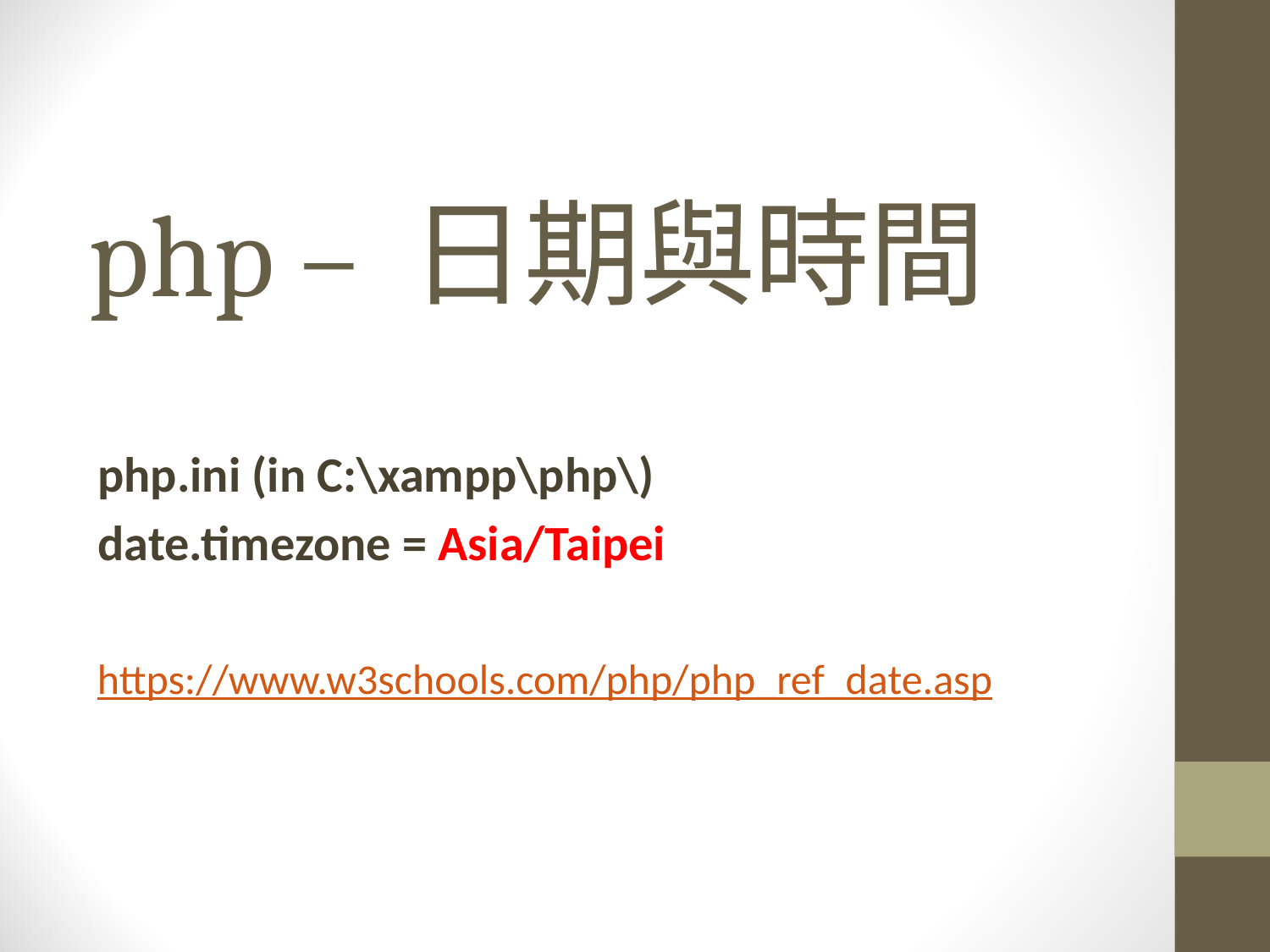

# php – 日期與時間
php.ini (in C:\xampp\php\)
date.timezone = Asia/Taipei
https://www.w3schools.com/php/php_ref_date.asp